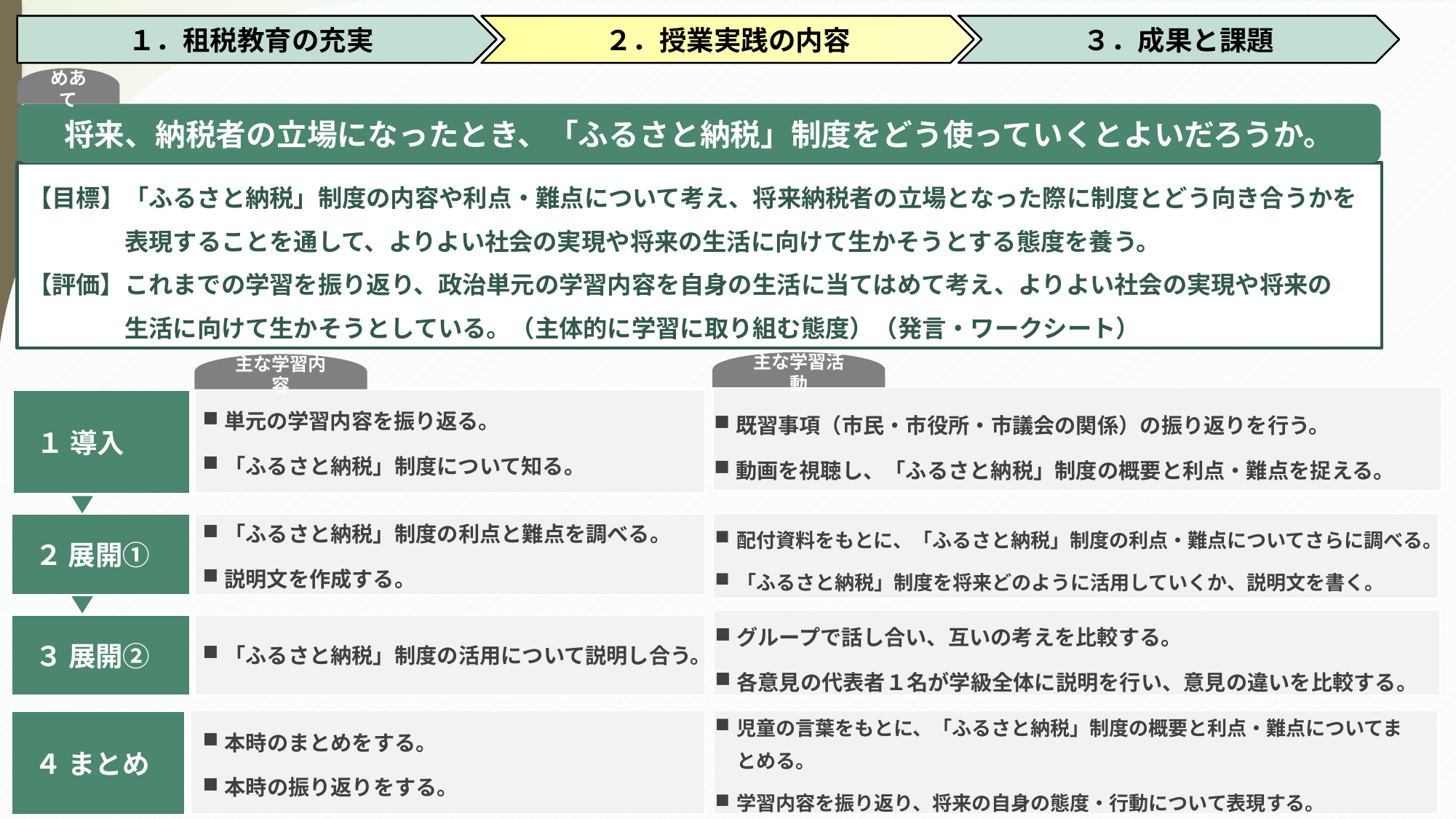

１．租税教育の充実
２．授業実践の内容
３．成果と課題
めあて
将来、納税者の立場になったとき、「ふるさと納税」制度をどう使っていくとよいだろうか。
【目標】「ふるさと納税」制度の内容や利点・難点について考え、将来納税者の立場となった際に制度とどう向き合うかを
　　　　表現することを通して、よりよい社会の実現や将来の生活に向けて生かそうとする態度を養う。
【評価】これまでの学習を振り返り、政治単元の学習内容を自身の生活に当てはめて考え、よりよい社会の実現や将来の
　　　　生活に向けて生かそうとしている。（主体的に学習に取り組む態度）（発言・ワークシート）
主な学習活動
主な学習内容

 １ 導入
単元の学習内容を振り返る。
「ふるさと納税」制度について知る。
既習事項（市民・市役所・市議会の関係）の振り返りを行う。
動画を視聴し、「ふるさと納税」制度の概要と利点・難点を捉える。

「ふるさと納税」制度の利点と難点を調べる。
説明文を作成する。

 ２ 展開①

配付資料をもとに、「ふるさと納税」制度の利点・難点についてさらに調べる。
「ふるさと納税」制度を将来どのように活用していくか、説明文を書く。

グループで話し合い、互いの考えを比較する。
各意見の代表者１名が学級全体に説明を行い、意見の違いを比較する。

 ３ 展開②
「ふるさと納税」制度の活用について説明し合う。
児童の言葉をもとに、「ふるさと納税」制度の概要と利点・難点についてまとめる。
学習内容を振り返り、将来の自身の態度・行動について表現する。

 ４ まとめ
本時のまとめをする。
本時の振り返りをする。